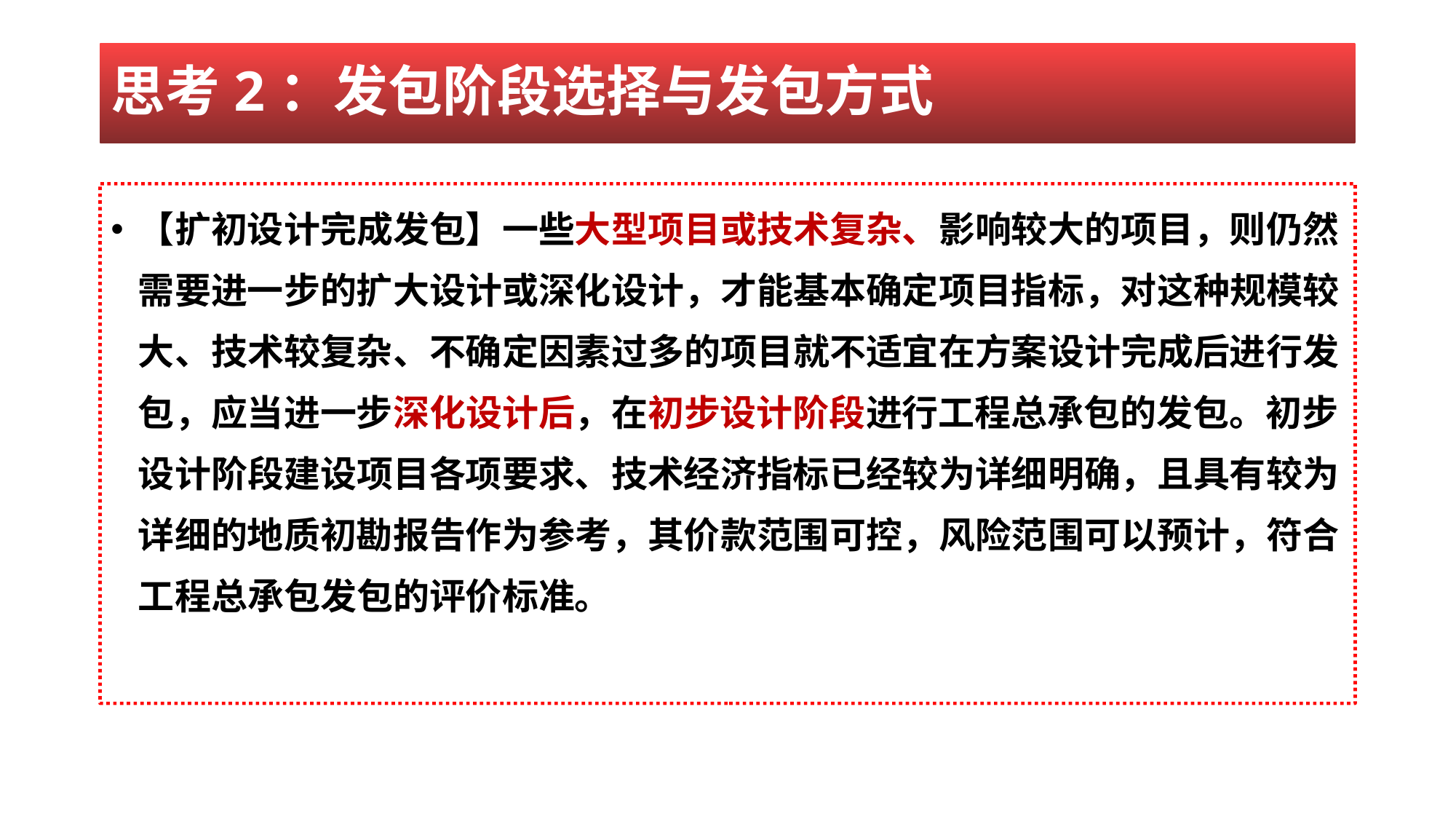

# 思考2：发包阶段选择与发包方式
【扩初设计完成发包】一些大型项目或技术复杂、影响较大的项目，则仍然需要进一步的扩大设计或深化设计，才能基本确定项目指标，对这种规模较大、技术较复杂、不确定因素过多的项目就不适宜在方案设计完成后进行发包，应当进一步深化设计后，在初步设计阶段进行工程总承包的发包。初步设计阶段建设项目各项要求、技术经济指标已经较为详细明确，且具有较为详细的地质初勘报告作为参考，其价款范围可控，风险范围可以预计，符合工程总承包发包的评价标准。